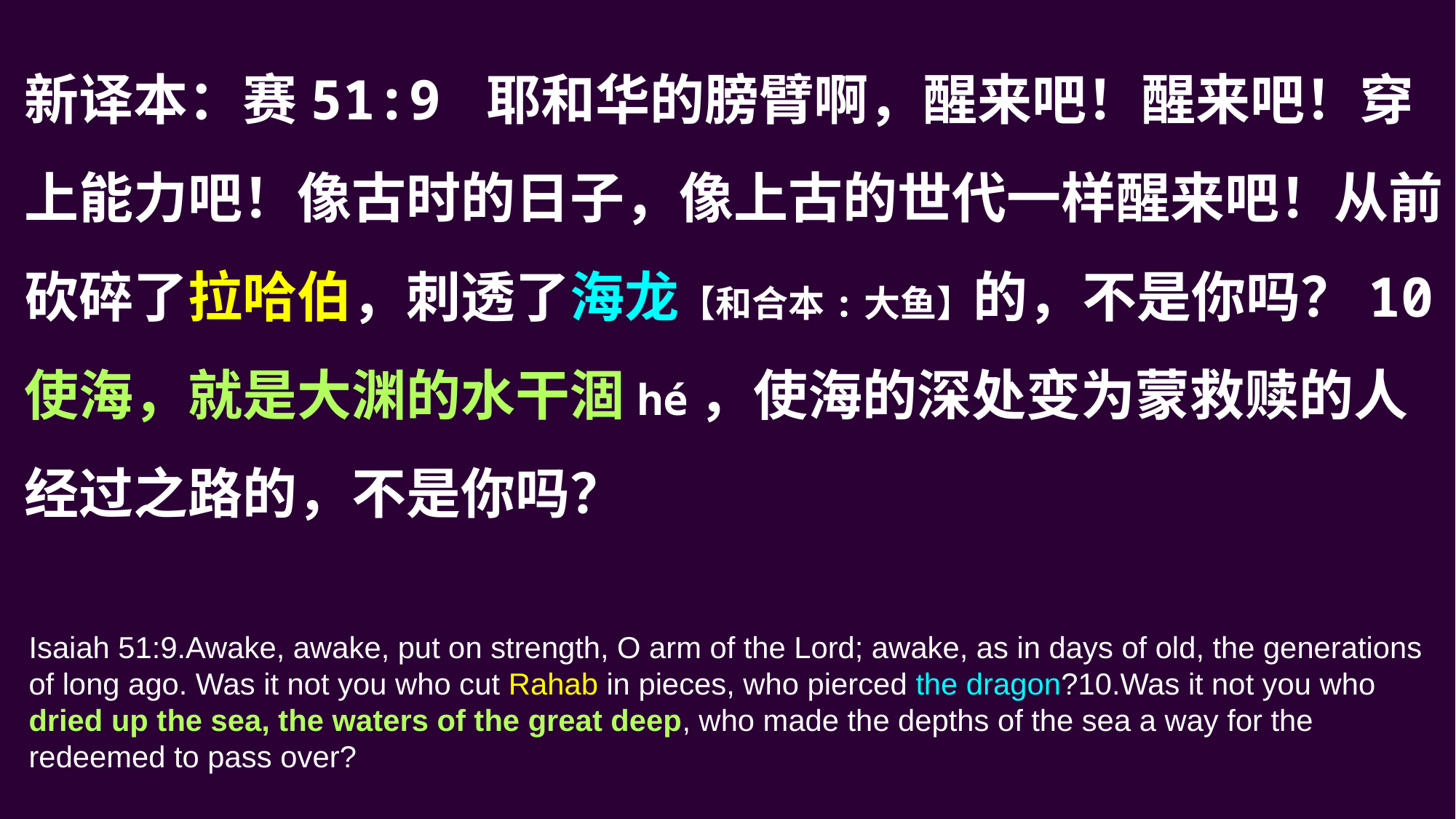

新译本：赛51:9 耶和华的膀臂啊，醒来吧！醒来吧！穿上能力吧！像古时的日子，像上古的世代一样醒来吧！从前砍碎了拉哈伯，刺透了海龙【和合本:大鱼】的，不是你吗？10 使海，就是大渊的水干涸hé，使海的深处变为蒙救赎的人经过之路的，不是你吗？

Isaiah 51:9.Awake, awake, put on strength, O arm of the Lord; awake, as in days of old, the generations of long ago. Was it not you who cut Rahab in pieces, who pierced the dragon?10.Was it not you who dried up the sea, the waters of the great deep, who made the depths of the sea a way for the redeemed to pass over?